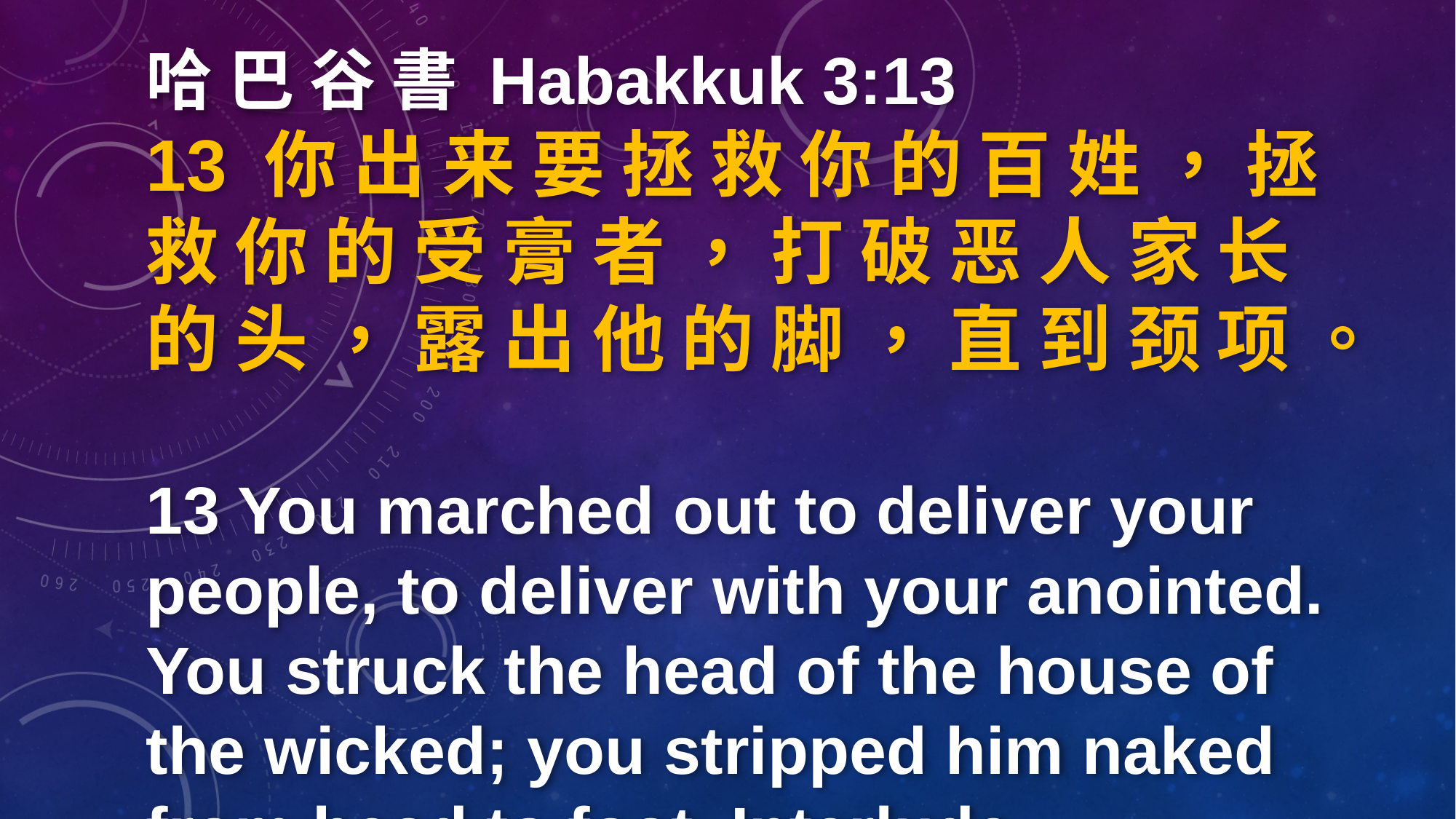

哈 巴 谷 書 Habakkuk 3:13
13 你 出 来 要 拯 救 你 的 百 姓 ， 拯 救 你 的 受 膏 者 ， 打 破 恶 人 家 长 的 头 ， 露 出 他 的 脚 ， 直 到 颈 项 。
13 You marched out to deliver your people, to deliver with your anointed.
You struck the head of the house of the wicked; you stripped him naked from head to foot. Interlude